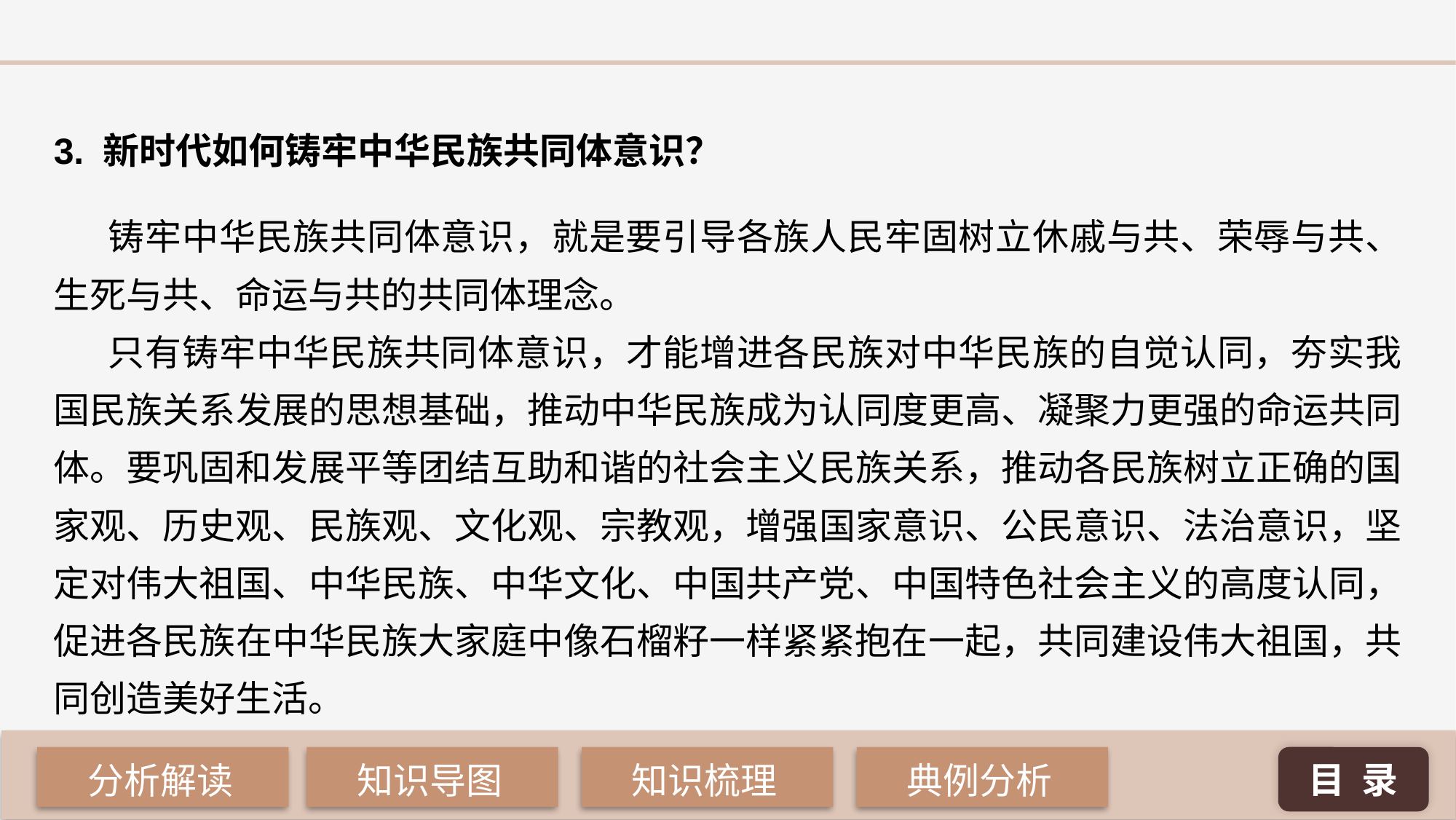

3. 新时代如何铸牢中华民族共同体意识？
铸牢中华民族共同体意识，就是要引导各族人民牢固树立休戚与共、荣辱与共、生死与共、命运与共的共同体理念。
只有铸牢中华民族共同体意识，才能增进各民族对中华民族的自觉认同，夯实我国民族关系发展的思想基础，推动中华民族成为认同度更高、凝聚力更强的命运共同体。要巩固和发展平等团结互助和谐的社会主义民族关系，推动各民族树立正确的国家观、历史观、民族观、文化观、宗教观，增强国家意识、公民意识、法治意识，坚定对伟大祖国、中华民族、中华文化、中国共产党、中国特色社会主义的高度认同，促进各民族在中华民族大家庭中像石榴籽一样紧紧抱在一起，共同建设伟大祖国，共同创造美好生活。